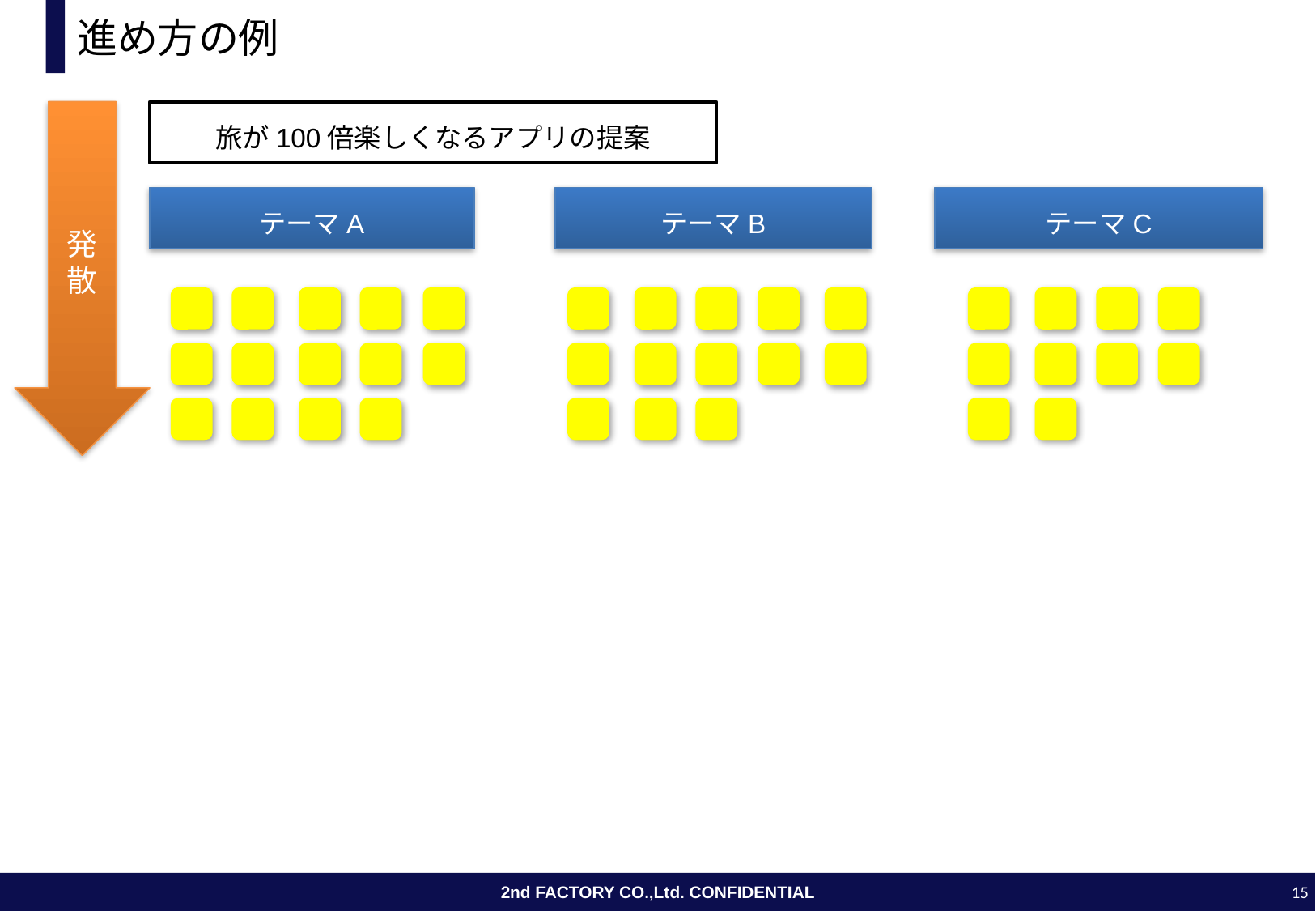

# 進め方の例
発散
旅が100倍楽しくなるアプリの提案
テーマA
テーマB
テーマC